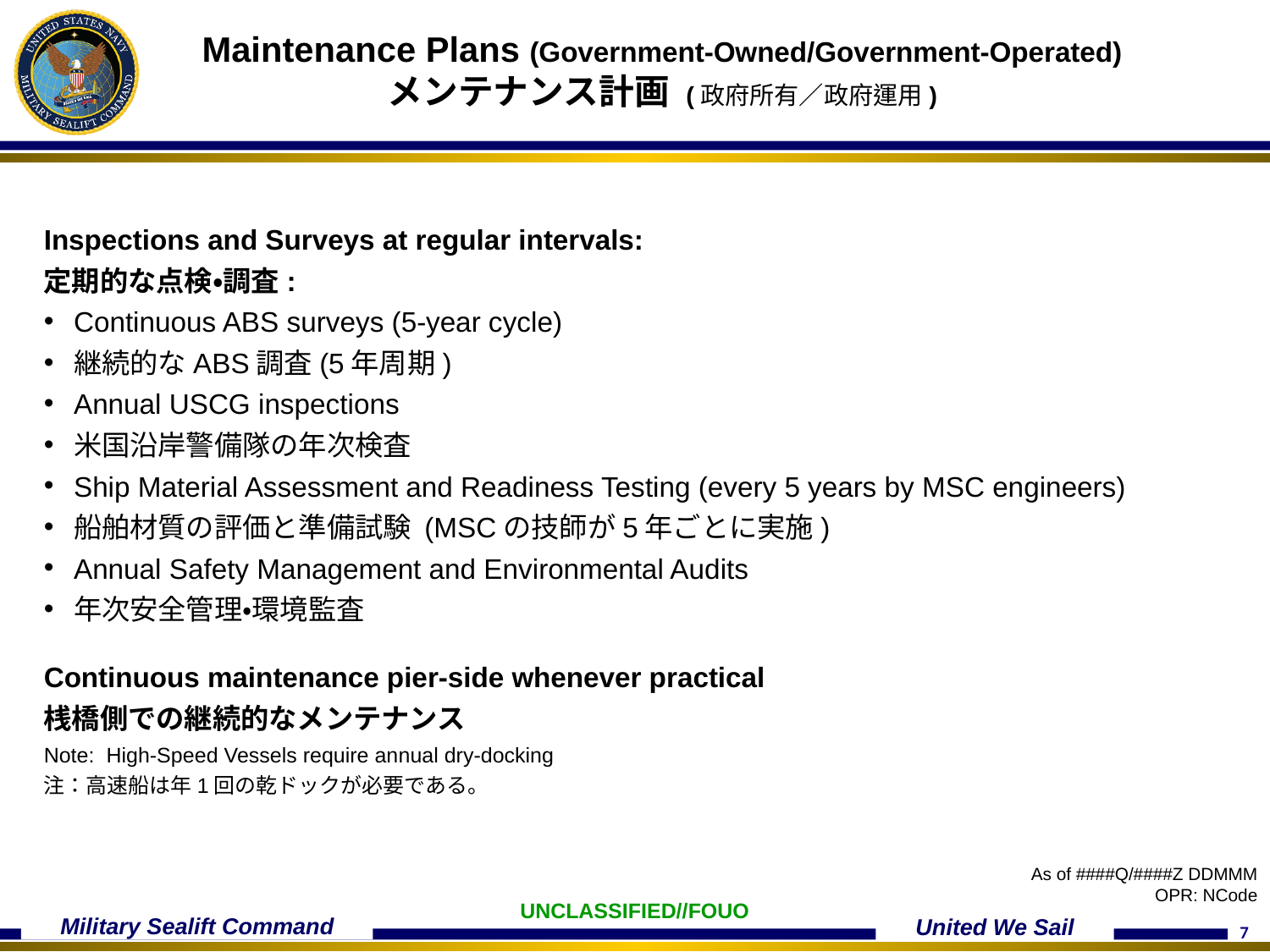

Maintenance Plans (Government-Owned/Government-Operated)
メンテナンス計画 (政府所有／政府運用)

Inspections and Surveys at regular intervals:
定期的な点検・調査:
Continuous ABS surveys (5-year cycle)
継続的なABS調査(5年周期)
Annual USCG inspections
米国沿岸警備隊の年次検査
Ship Material Assessment and Readiness Testing (every 5 years by MSC engineers)
船舶材質の評価と準備試験 (MSCの技師が5年ごとに実施)
Annual Safety Management and Environmental Audits
年次安全管理・環境監査

Continuous maintenance pier-side whenever practical
桟橋側での継続的なメンテナンス
Note:  High-Speed Vessels require annual dry-docking
注：高速船は年1回の乾ドックが必要である。